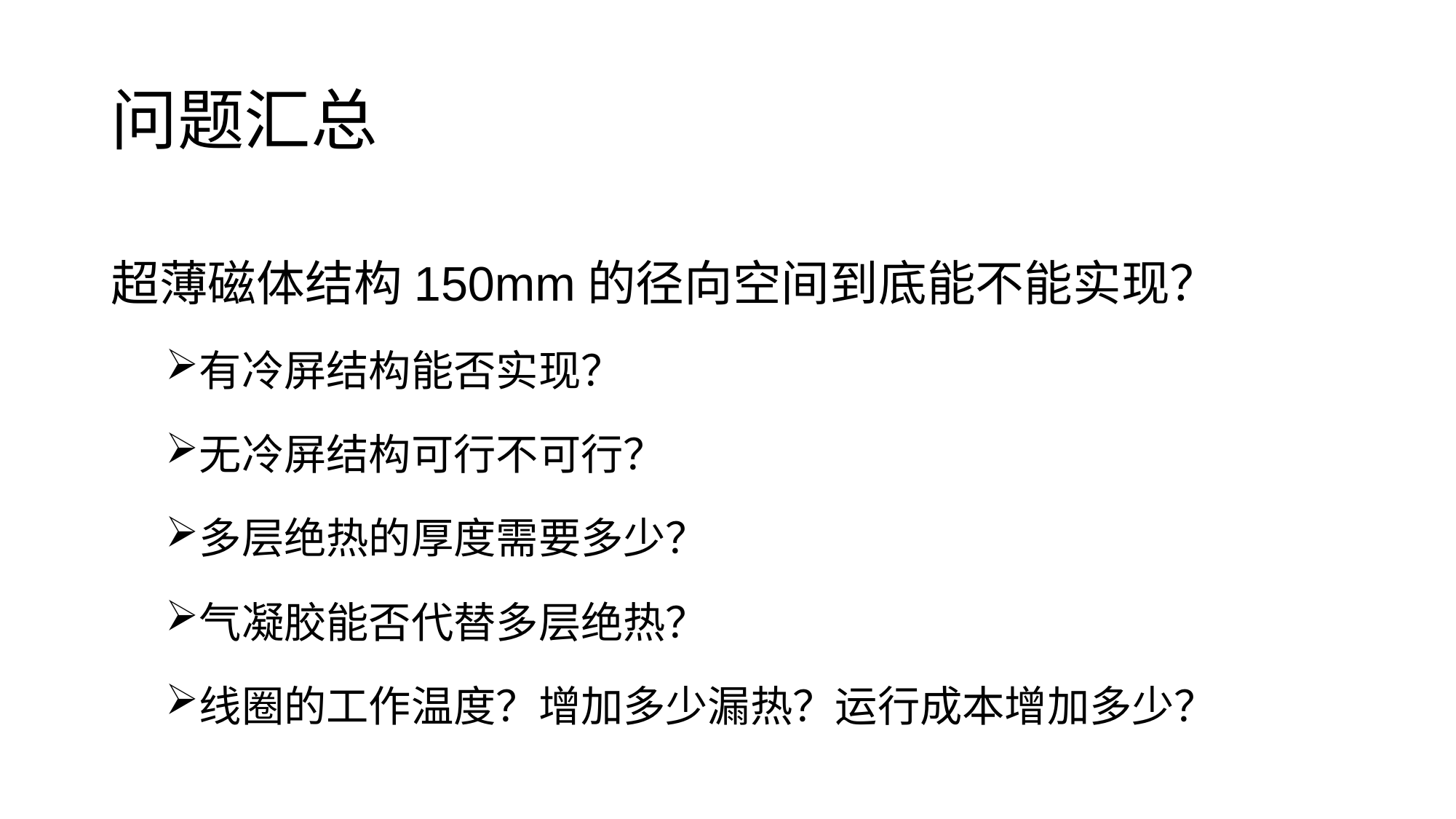

# 问题汇总
超薄磁体结构150mm的径向空间到底能不能实现？
有冷屏结构能否实现？
无冷屏结构可行不可行？
多层绝热的厚度需要多少？
气凝胶能否代替多层绝热？
线圈的工作温度？增加多少漏热？运行成本增加多少？